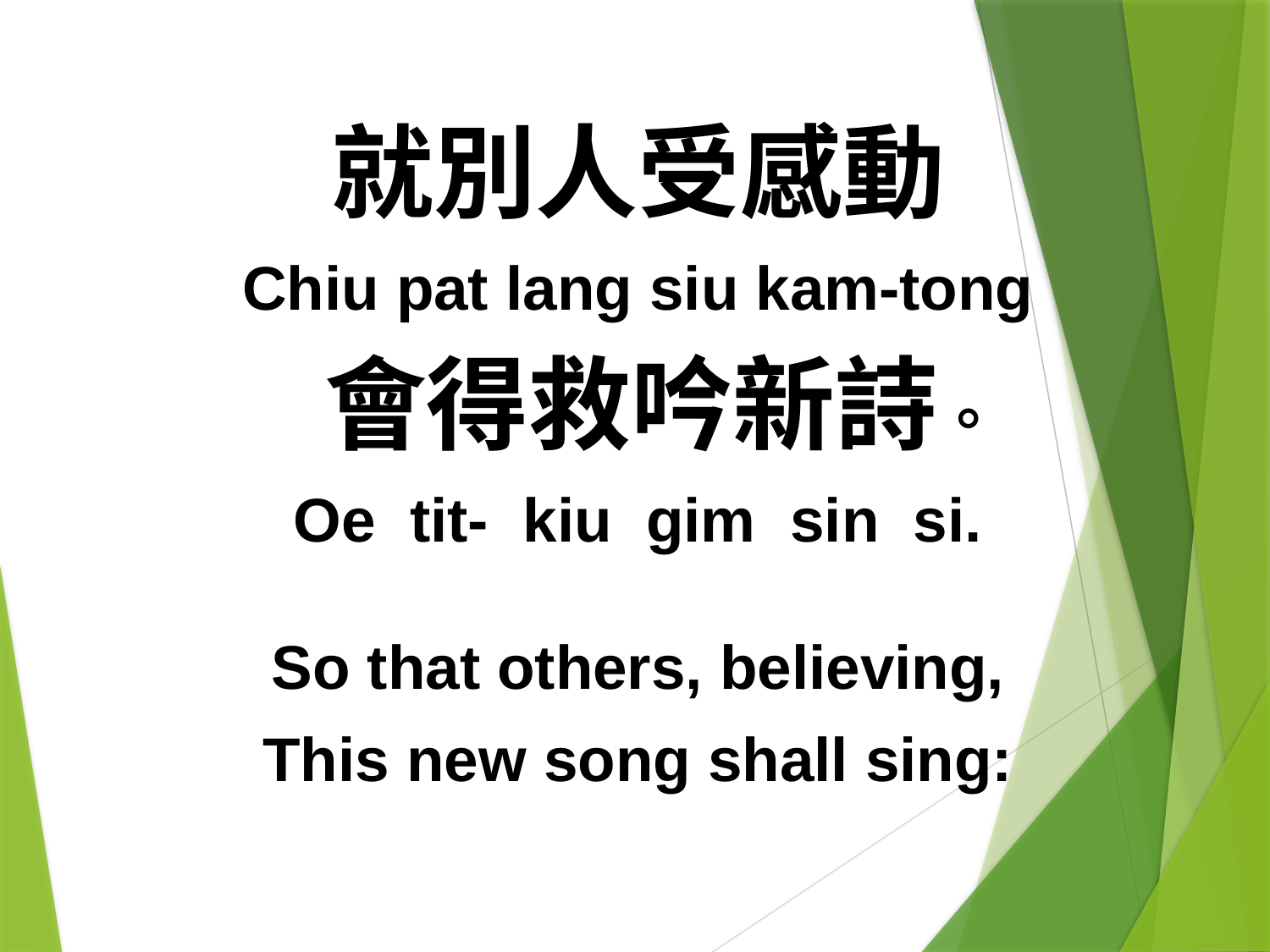

就別人受感動
Chiu pat lang siu kam-tong
 會得救吟新詩。
Oe  tit-  kiu  gim  sin  si.

So that others, believing,
This new song shall sing: